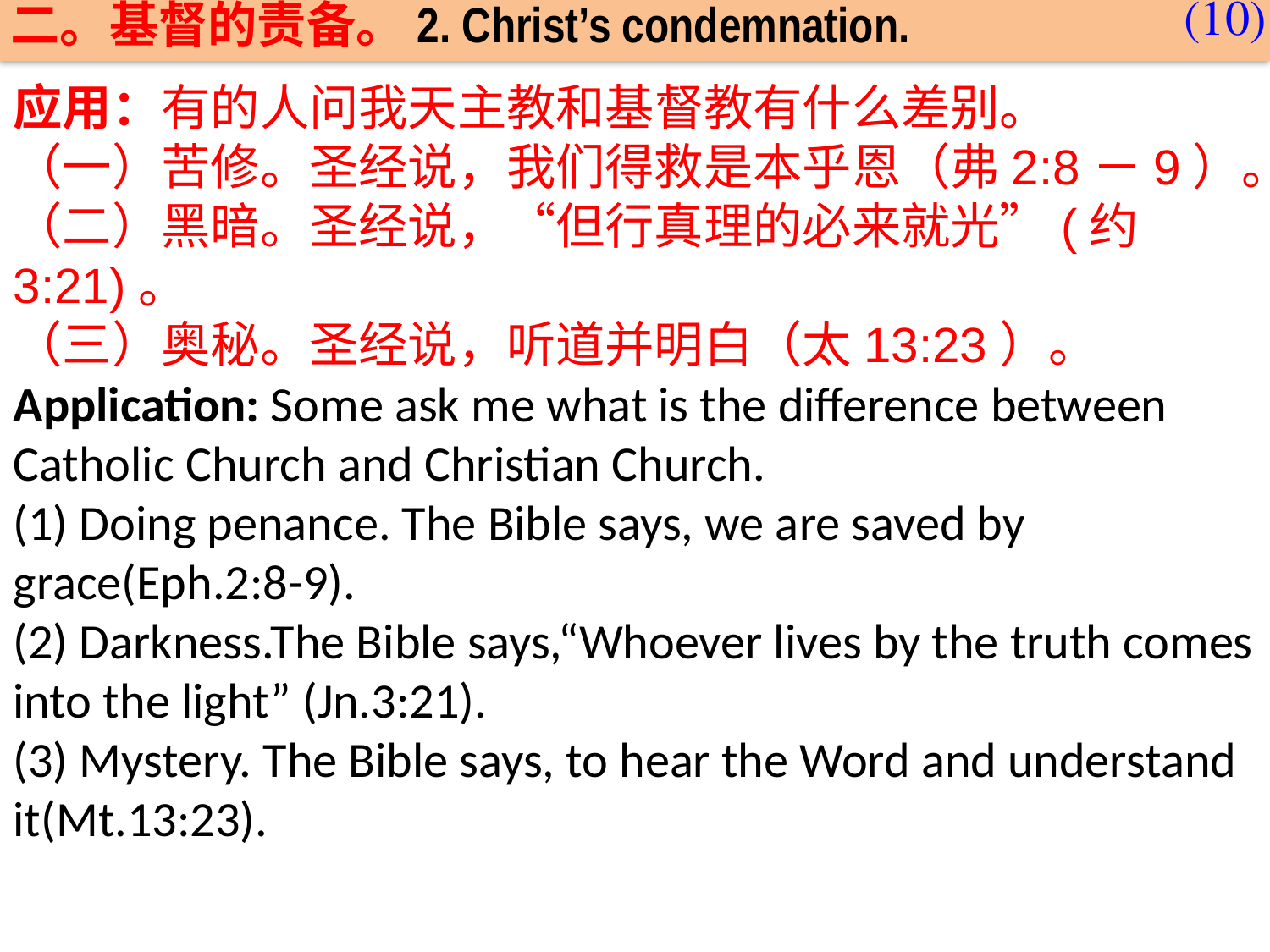

(10)
二。基督的责备。2. Christ’s condemnation.

应用：有的人问我天主教和基督教有什么差别。
（一）苦修。圣经说，我们得救是本乎恩（弗2:8－9）。
（二）黑暗。圣经说，“但行真理的必来就光”(约3:21)。
（三）奥秘。圣经说，听道并明白（太13:23）。
Application: Some ask me what is the difference between Catholic Church and Christian Church.
(1) Doing penance. The Bible says, we are saved by grace(Eph.2:8-9).
(2) Darkness.The Bible says,“Whoever lives by the truth comes into the light” (Jn.3:21).
(3) Mystery. The Bible says, to hear the Word and understand it(Mt.13:23).